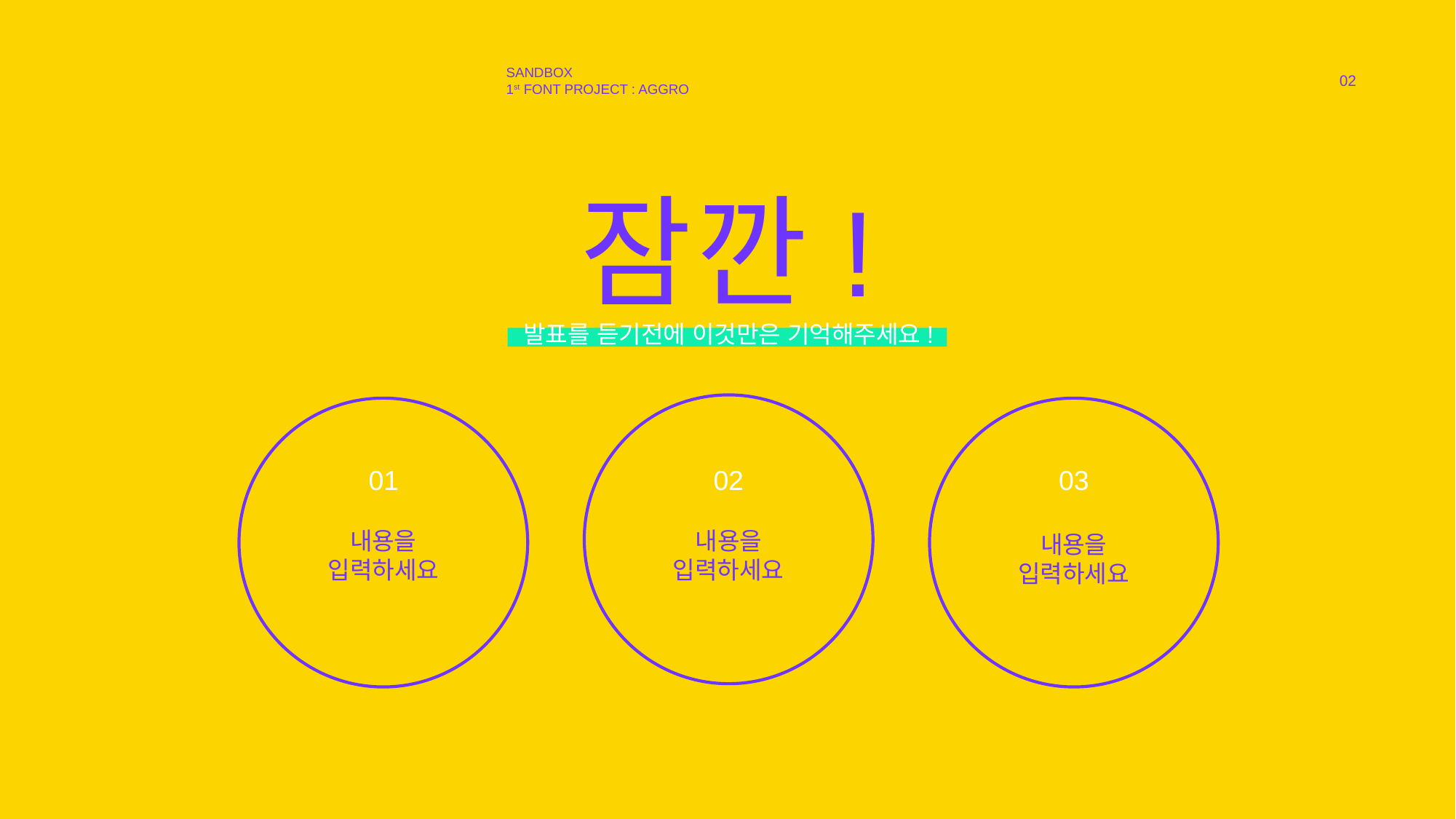

SANDBOX
1st FONT PROJECT : AGGRO
02
잠깐!
발표를 듣기전에 이것만은 기억해주세요!

01
02
03
내용을
입력하세요
내용을
입력하세요
내용을
입력하세요